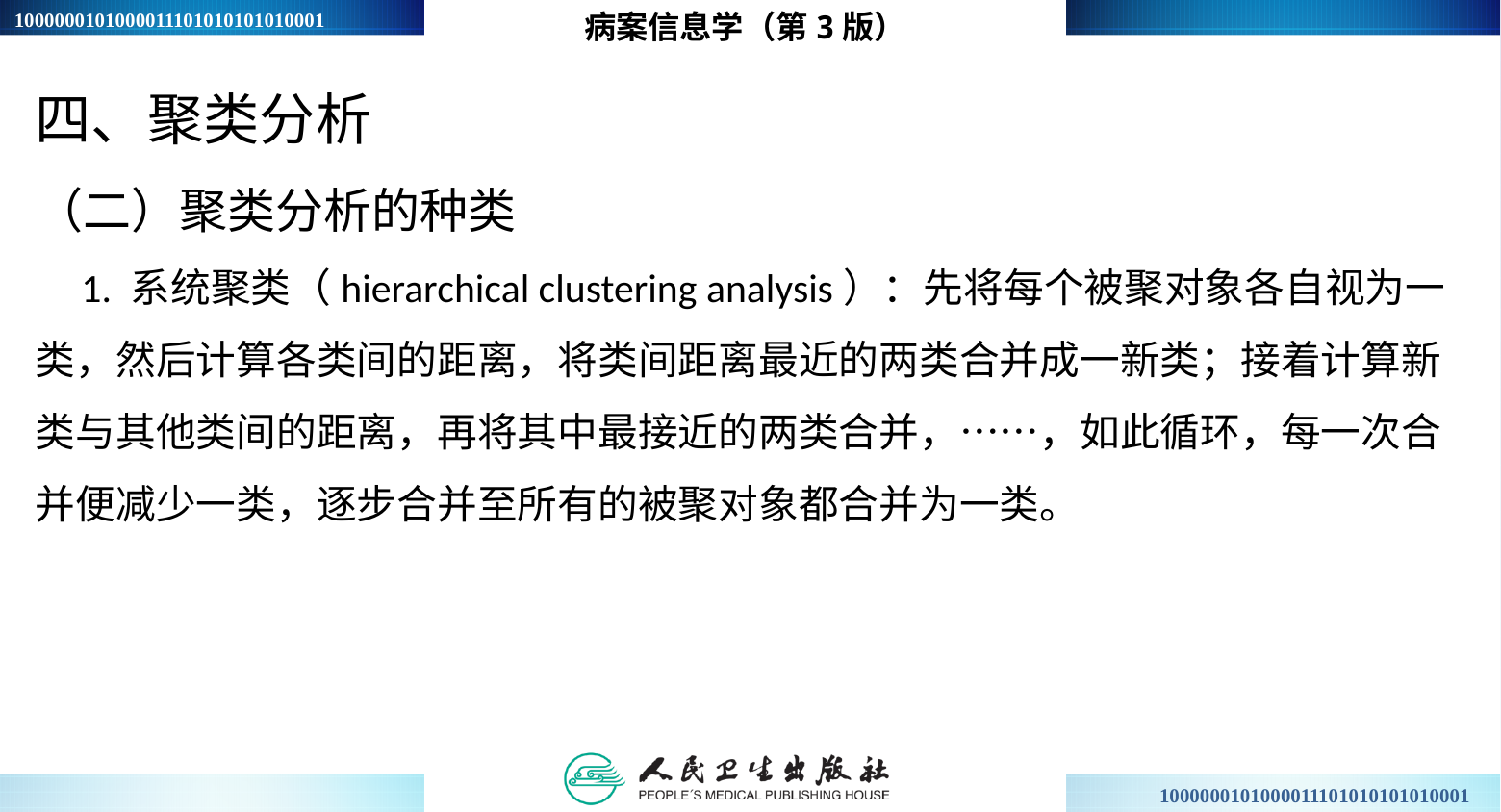

病案信息学（第3版）
四、聚类分析
（二）聚类分析的种类
     1. 系统聚类（hierarchical clustering analysis）：先将每个被聚对象各自视为一类，然后计算各类间的距离，将类间距离最近的两类合并成一新类；接着计算新类与其他类间的距离，再将其中最接近的两类合并，……，如此循环，每一次合并便减少一类，逐步合并至所有的被聚对象都合并为一类。